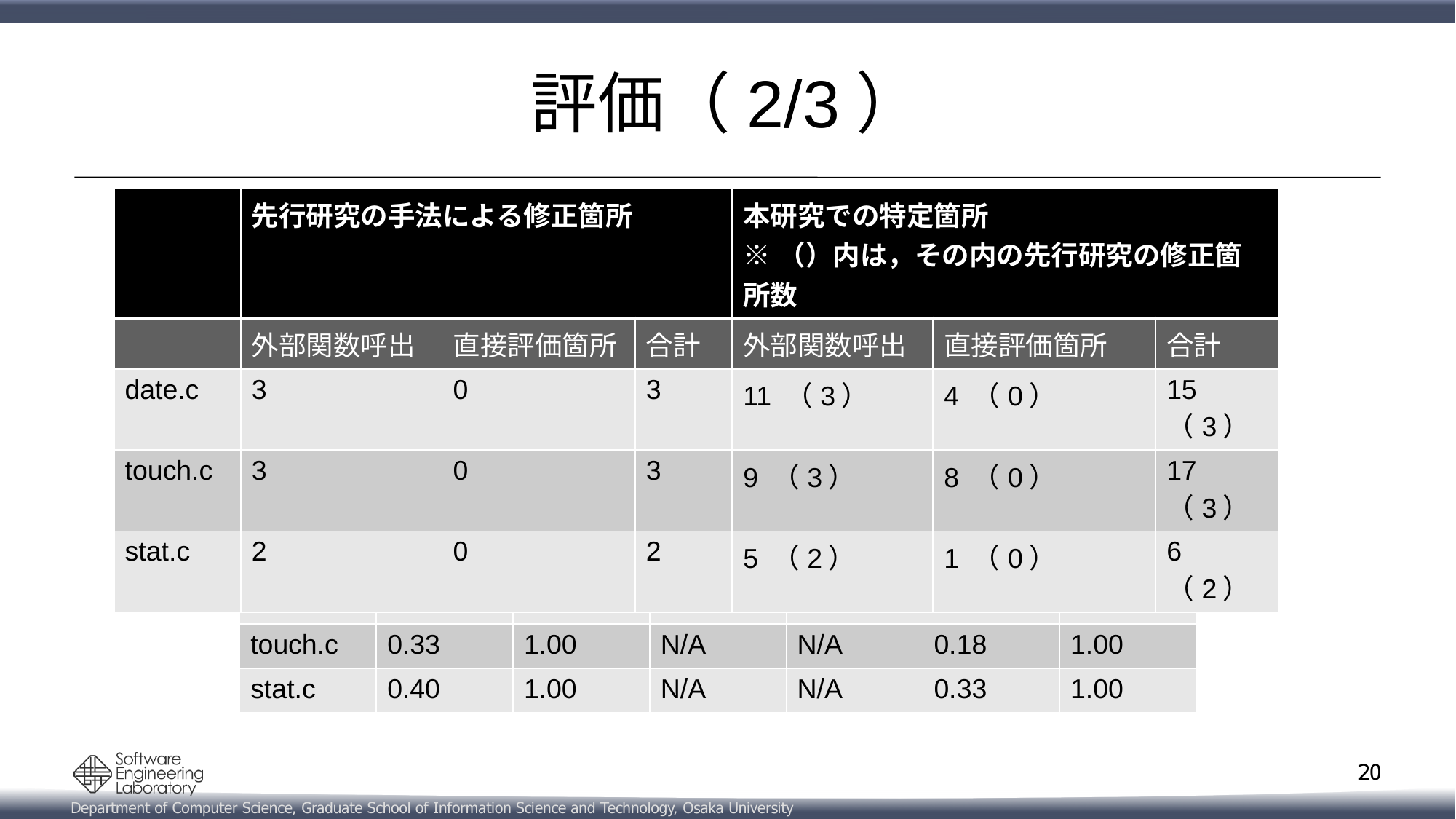

# 評価（2/3）
|  | 先行研究の手法による修正箇所 |  |  | 本研究での特定箇所 ※（）内は，その内の先行研究の修正箇所数 |  |  |
| --- | --- | --- | --- | --- | --- | --- |
|  | 外部関数呼出 | 直接評価箇所 | 合計 | 外部関数呼出 | 直接評価箇所 | 合計 |
| date.c | 3 | 0 | 3 | 11 （3） | 4 （0） | 15 （3） |
| touch.c | 3 | 0 | 3 | 9 （3） | 8 （0） | 17 （3） |
| stat.c | 2 | 0 | 2 | 5 （2） | 1 （0） | 6 （2） |
|  | 外部関数呼出 |  | 直接評価箇所 |  | 合計 |  |
| --- | --- | --- | --- | --- | --- | --- |
|  | Precision | Recall | Precision | Recall | Precision | Recall |
| date.c | 0.27 | 1.00 | N/A | N/A | 0.20 | 1.00 |
| touch.c | 0.33 | 1.00 | N/A | N/A | 0.18 | 1.00 |
| stat.c | 0.40 | 1.00 | N/A | N/A | 0.33 | 1.00 |
20